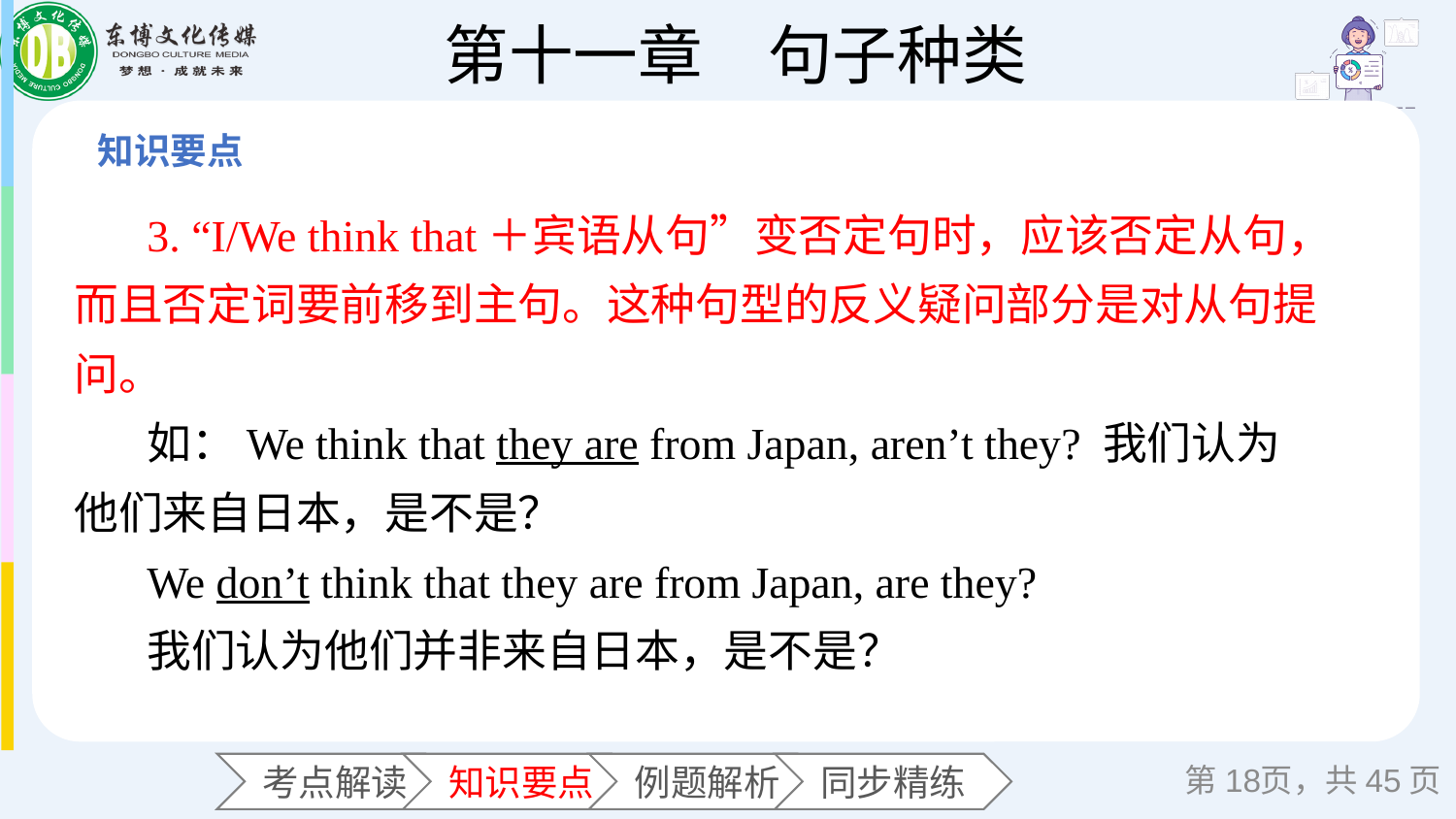

3. “I/We think that＋宾语从句”变否定句时，应该否定从句，而且否定词要前移到主句。这种句型的反义疑问部分是对从句提问。
如：We think that they are from Japan, aren’t they? 我们认为他们来自日本，是不是？
We don’t think that they are from Japan, are they?
我们认为他们并非来自日本，是不是？
第18页，共45页